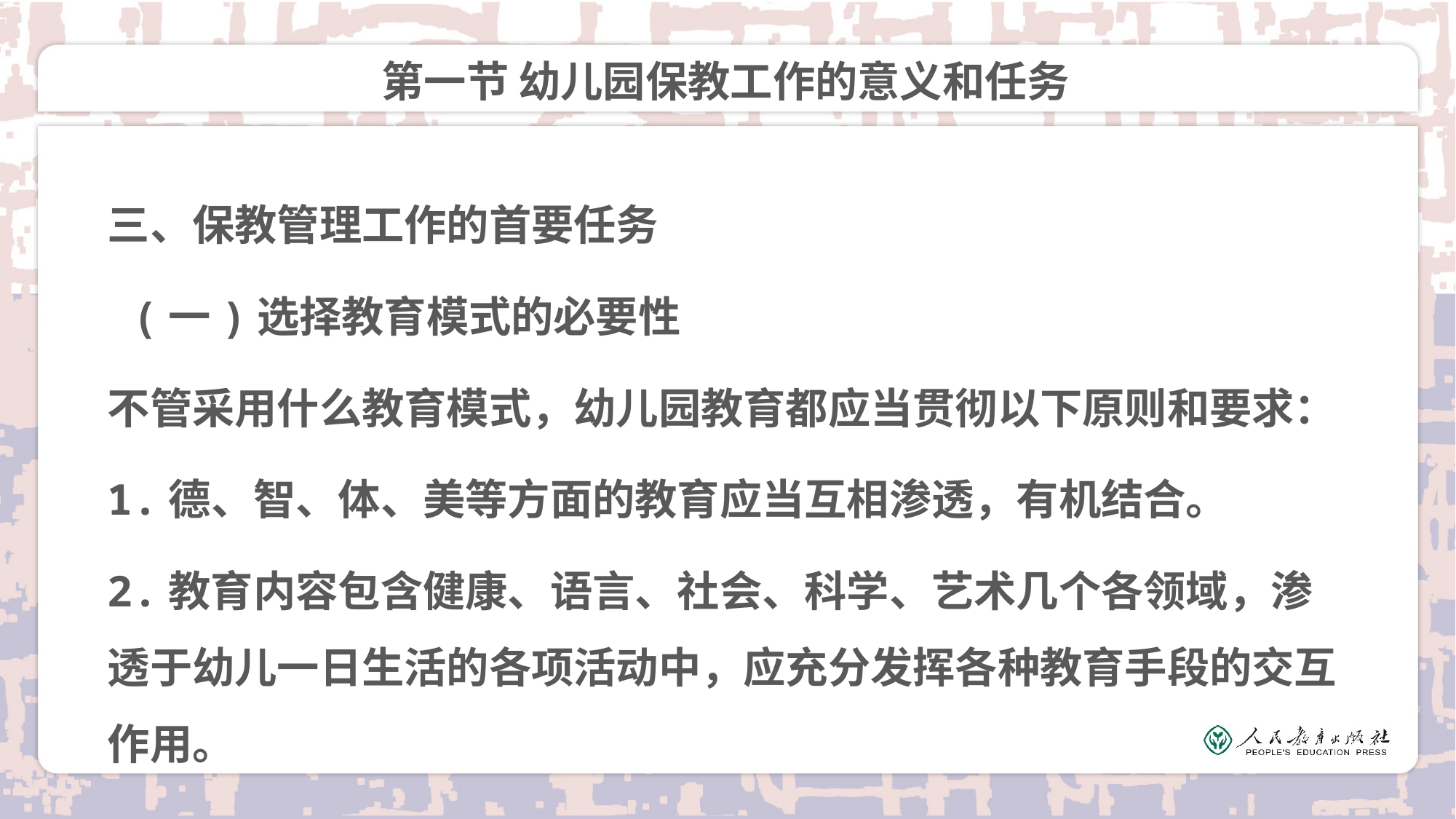

# 第一节 幼儿园保教工作的意义和任务
三、保教管理工作的首要任务
 (一)选择教育模式的必要性
不管采用什么教育模式，幼儿园教育都应当贯彻以下原则和要求：
1.德、智、体、美等方面的教育应当互相渗透，有机结合。
2.教育内容包含健康、语言、社会、科学、艺术几个各领域，渗透于幼儿一日生活的各项活动中，应充分发挥各种教育手段的交互作用。